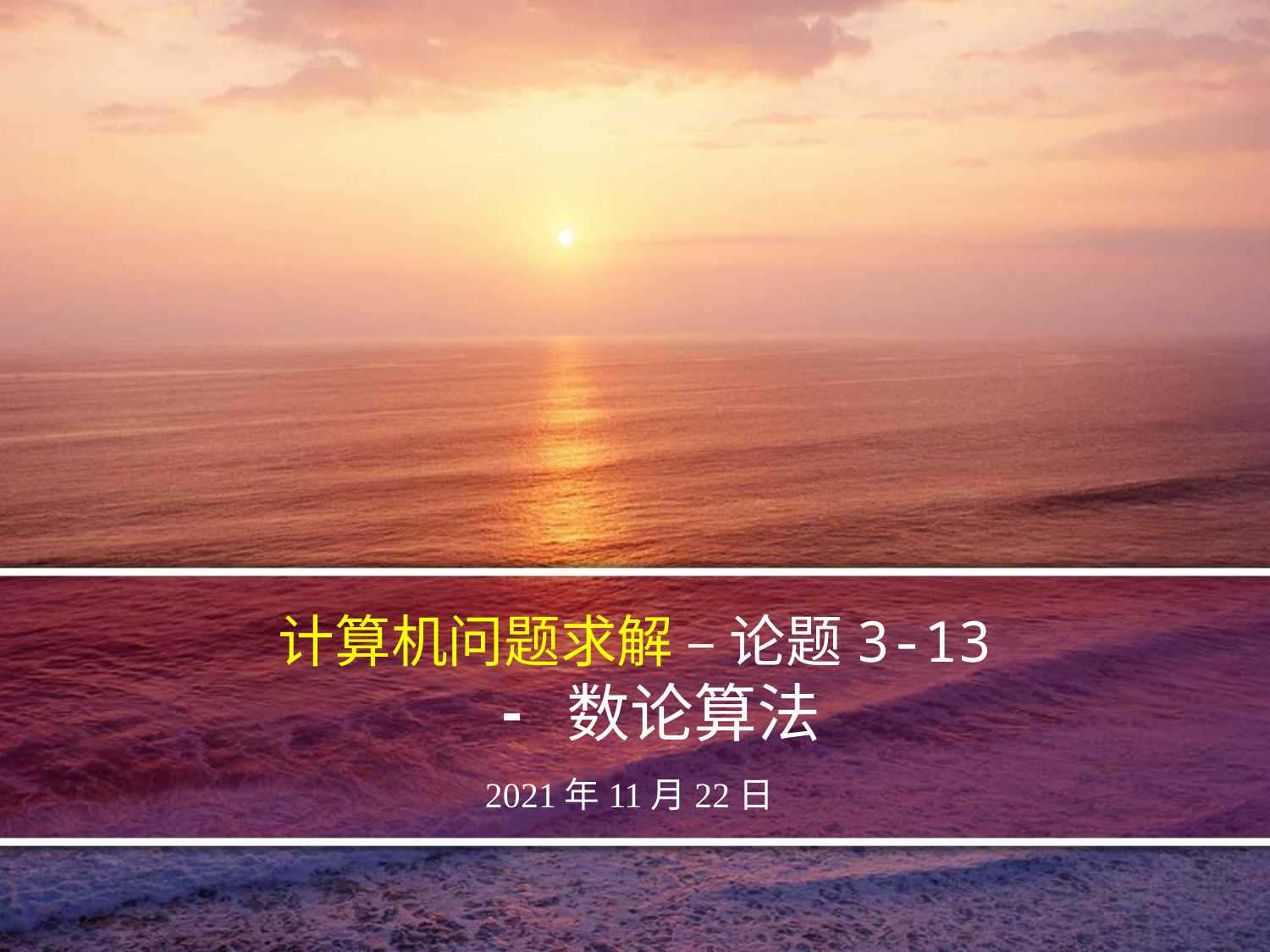

# 计算机问题求解 – 论题3-13 -  数论算法
2021年11月22日